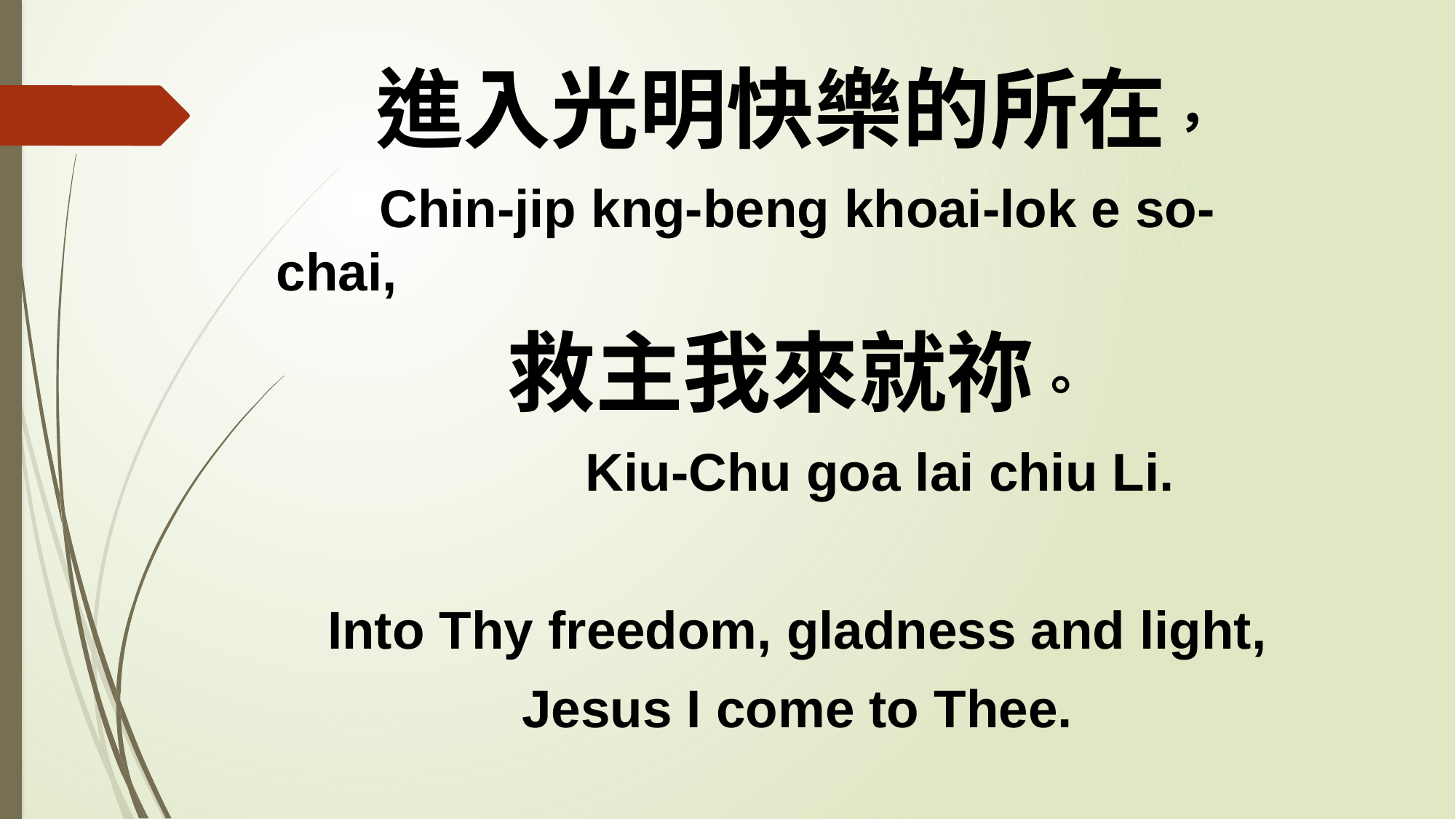

進入光明快樂的所在，
       Chin-jip kng-beng khoai-lok e so-chai,
救主我來就祢。
                     Kiu-Chu goa lai chiu Li.

Into Thy freedom, gladness and light,
Jesus I come to Thee.